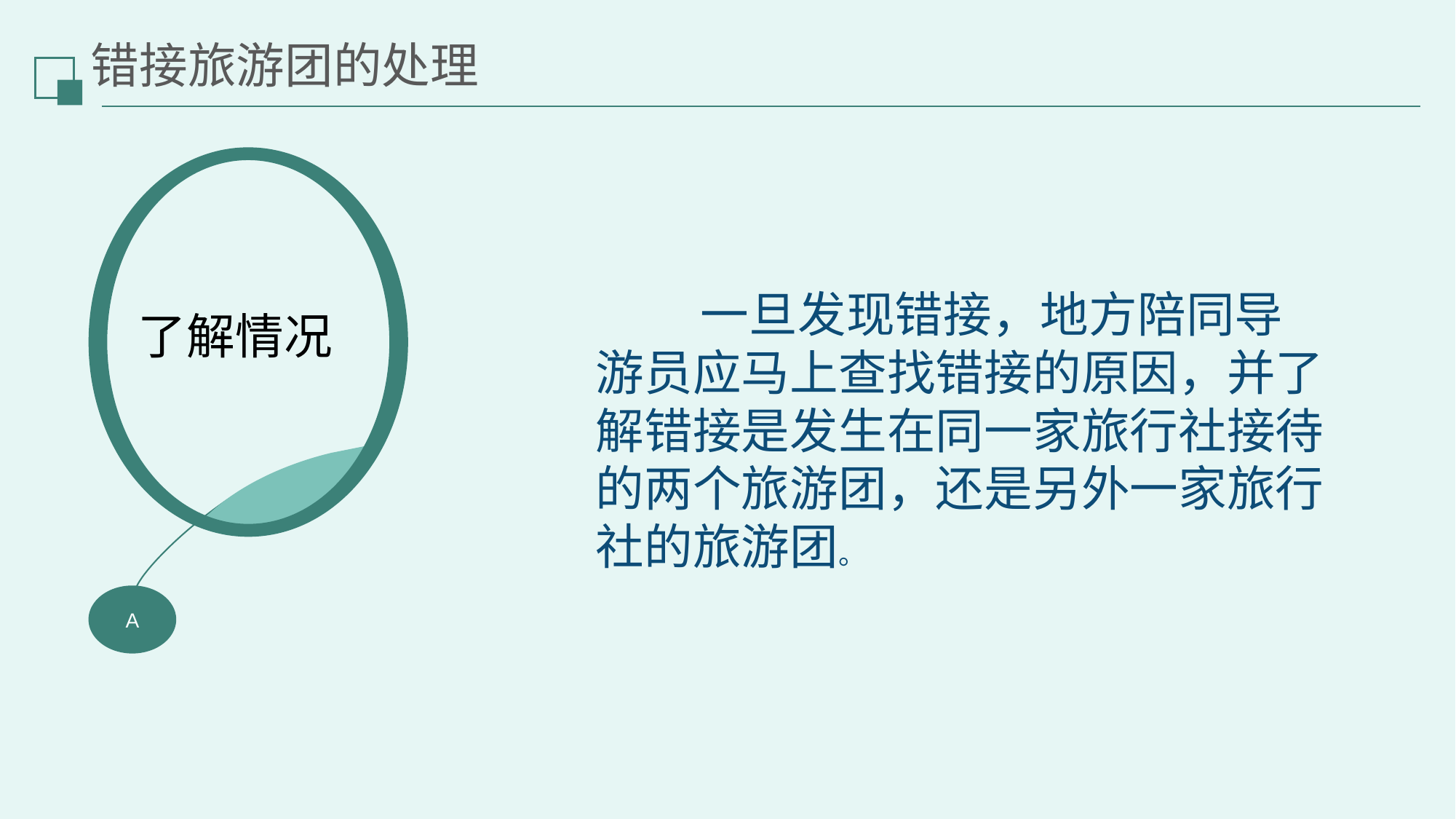

错接旅游团的处理

A
了解情况
  一旦发现错接，地方陪同导游员应马上查找错接的原因，并了解错接是发生在同一家旅行社接待的两个旅游团，还是另外一家旅行社的旅游团。